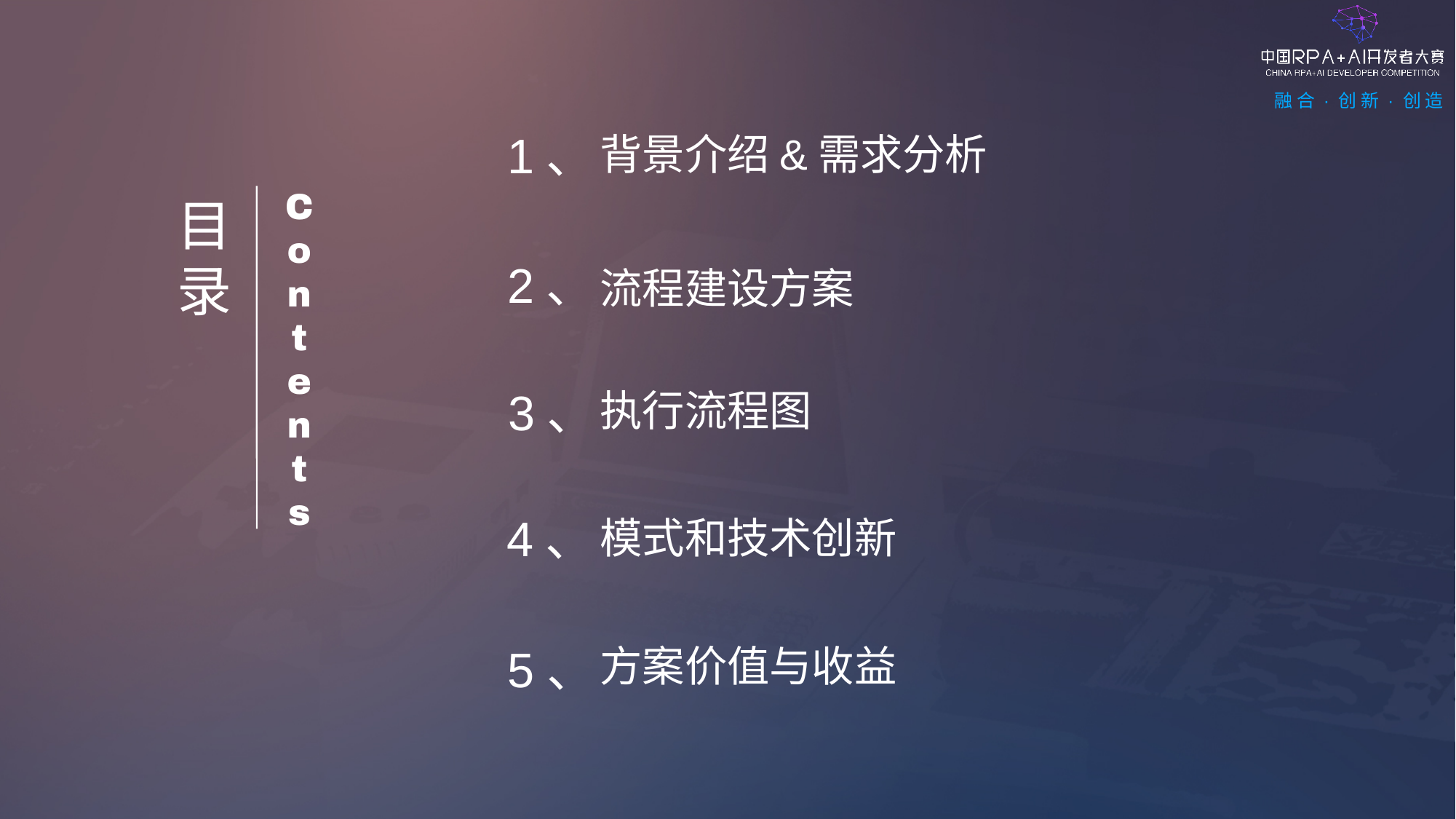

1、
背景介绍&需求分析

C
o
n
t
e
n
t
s
目录

2、
流程建设方案
3、
执行流程图
4、
模式和技术创新
5、
方案价值与收益